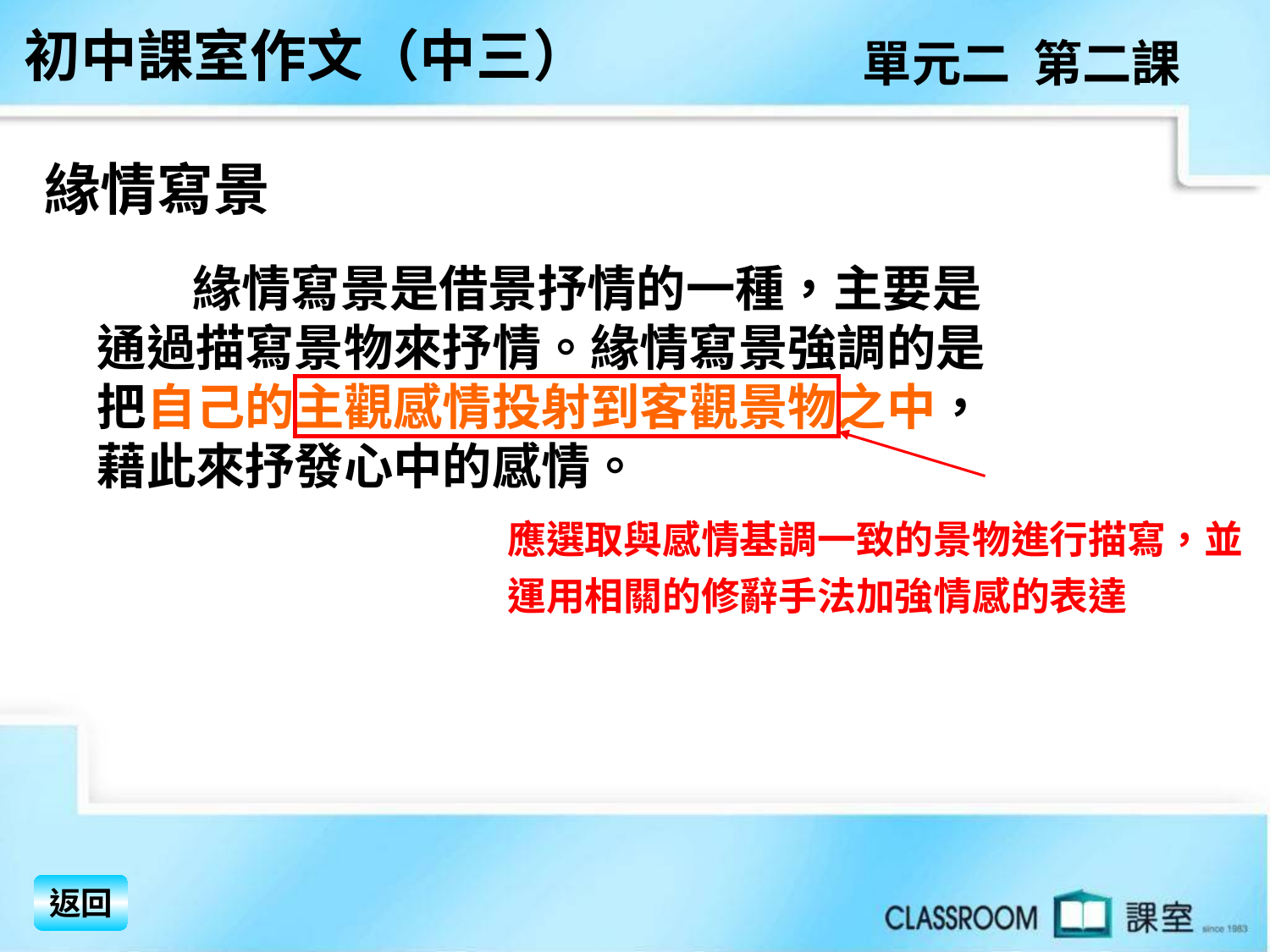

初中課室作文（中三）
單元二  第二課
緣情寫景
　　  緣情寫景是借景抒情的一種，主要是
通過描寫景物來抒情。緣情寫景強調的是
把自己的主觀感情投射到客觀景物之中，
藉此來抒發心中的感情。

應選取與感情基調一致的景物進行描寫，並
運用相關的修辭手法加強情感的表達
返回